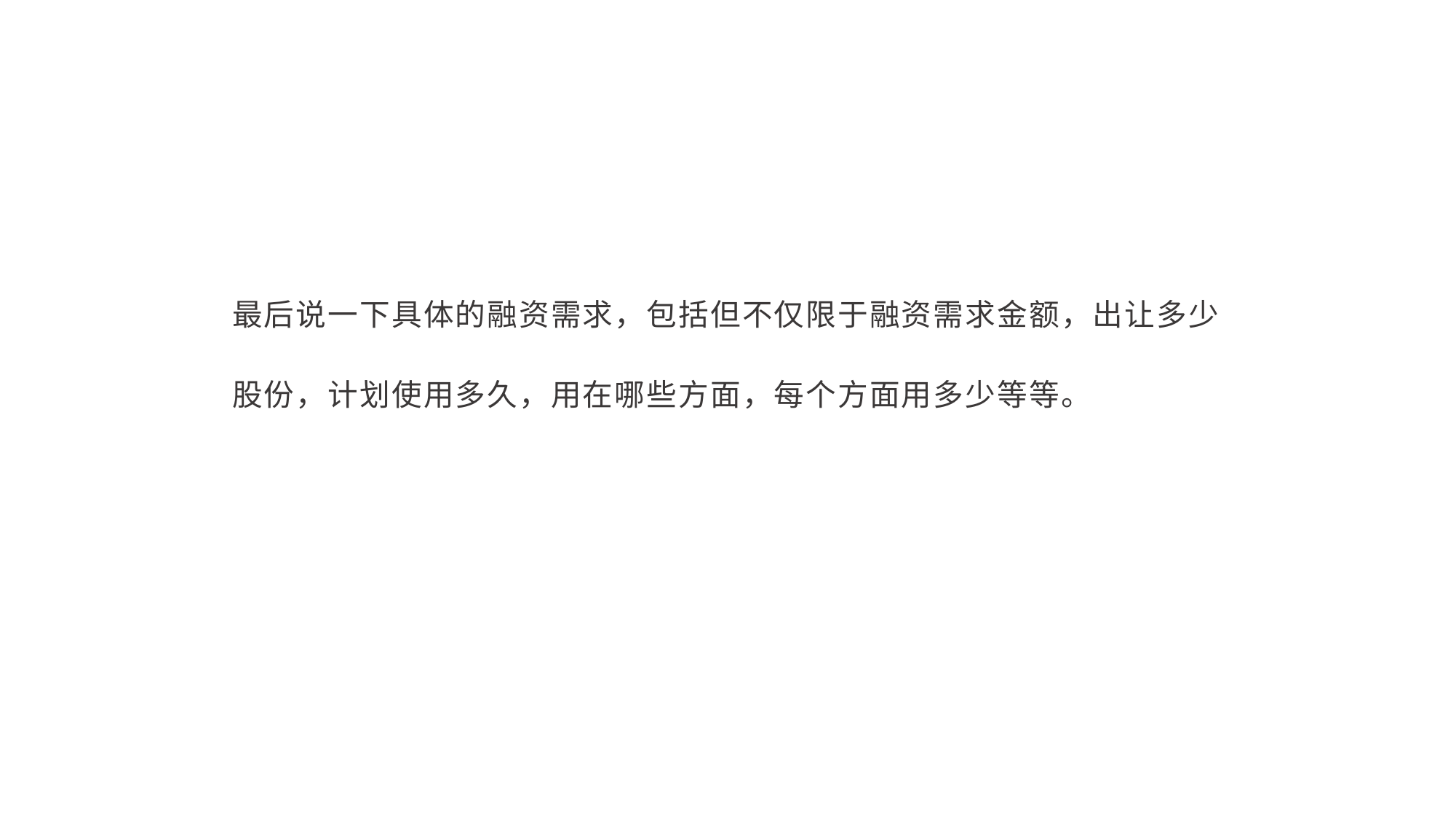

最后说一下具体的融资需求，包括但不仅限于融资需求金额，出让多少股份，计划使用多久，用在哪些方面，每个方面用多少等等。